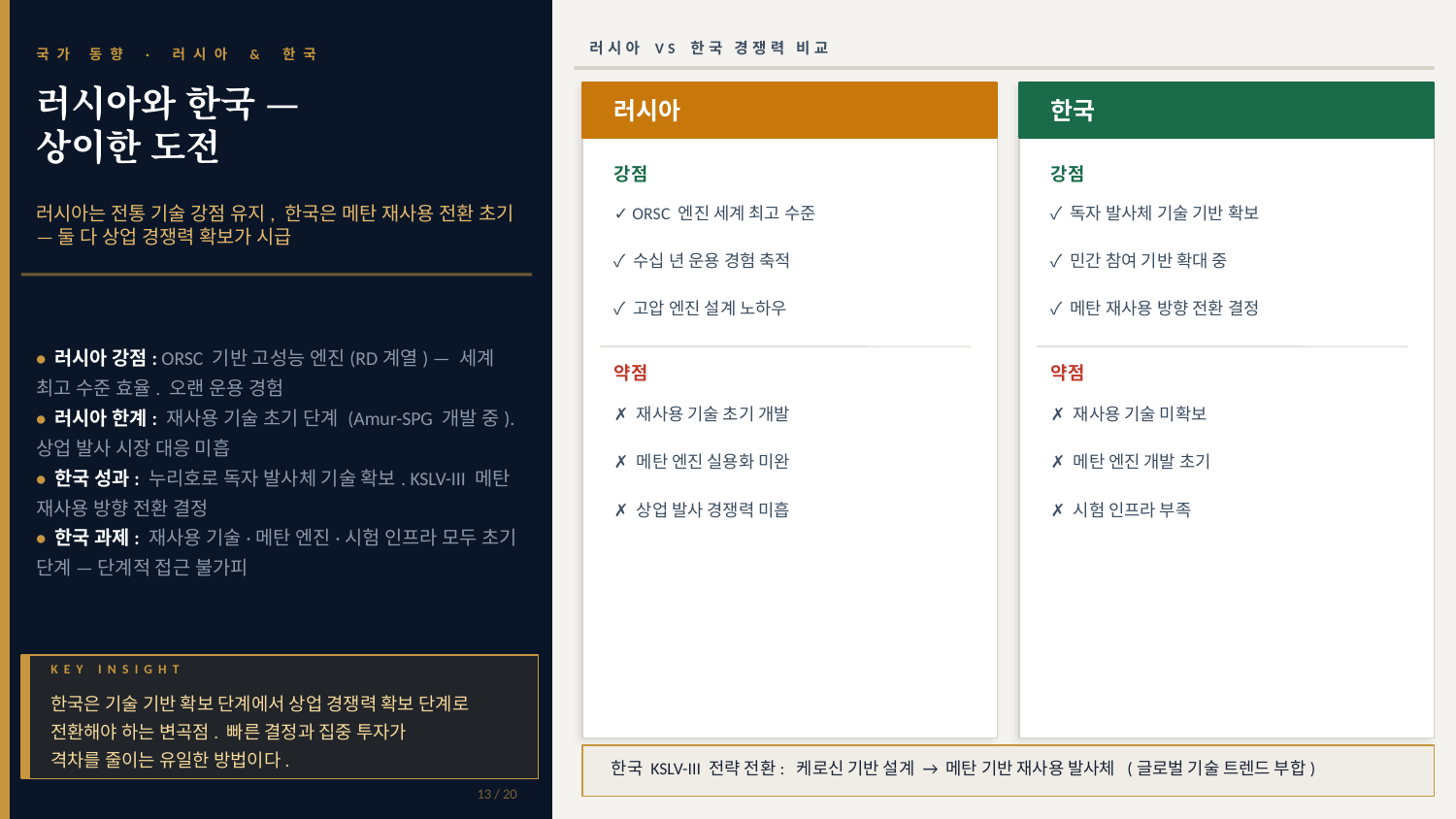

러시아 VS 한국 경쟁력 비교
국가 동향 · 러시아 & 한국

러시아와 한국 —
상이한 도전

러시아
한국
강점
강점
러시아는 전통 기술 강점 유지, 한국은 메탄 재사용 전환 초기 — 둘 다 상업 경쟁력 확보가 시급
✓ ORSC 엔진 세계 최고 수준
✓ 독자 발사체 기술 기반 확보
✓ 수십 년 운용 경험 축적
✓ 민간 참여 기반 확대 중

• 러시아 강점: ORSC 기반 고성능 엔진(RD계열) — 세계 최고 수준 효율. 오랜 운용 경험
• 러시아 한계: 재사용 기술 초기 단계 (Amur-SPG 개발 중). 상업 발사 시장 대응 미흡
• 한국 성과: 누리호로 독자 발사체 기술 확보. KSLV-III 메탄 재사용 방향 전환 결정
• 한국 과제: 재사용 기술·메탄 엔진·시험 인프라 모두 초기 단계 — 단계적 접근 불가피
✓ 고압 엔진 설계 노하우
✓ 메탄 재사용 방향 전환 결정

약점
약점
✗ 재사용 기술 초기 개발
✗ 재사용 기술 미확보
✗ 메탄 엔진 실용화 미완
✗ 메탄 엔진 개발 초기
✗ 상업 발사 경쟁력 미흡
✗ 시험 인프라 부족

KEY INSIGHT
한국은 기술 기반 확보 단계에서 상업 경쟁력 확보 단계로
전환해야 하는 변곡점. 빠른 결정과 집중 투자가
격차를 줄이는 유일한 방법이다.

한국 KSLV-III 전략 전환:  케로신 기반 설계  →  메탄 기반 재사용 발사체  (글로벌 기술 트렌드 부합)
13 / 20